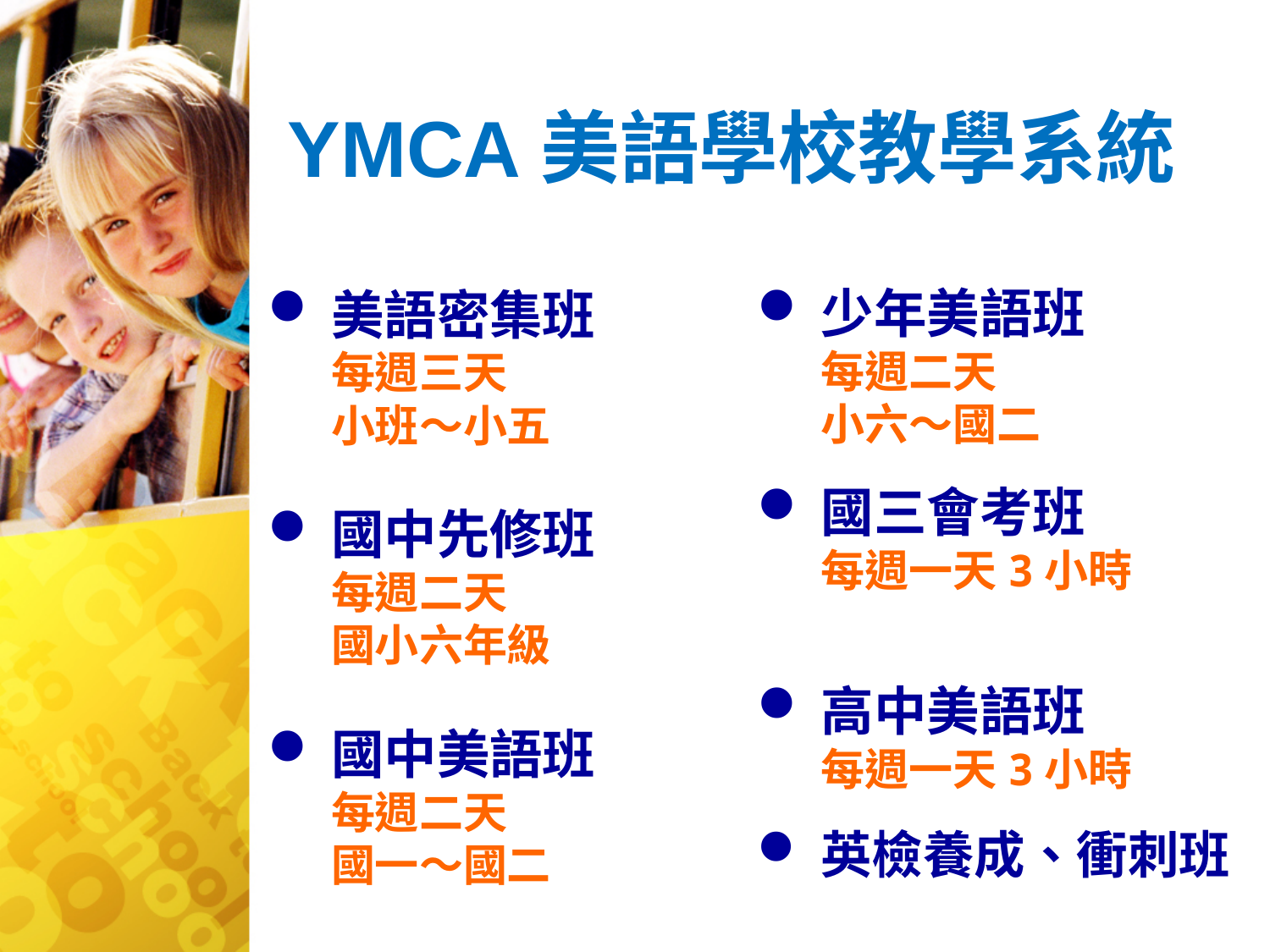

YMCA美語學校教學系統
少年美語班
	每週二天
小六～國二
國三會考班
	每週一天3小時

高中美語班
每週一天3小時
英檢養成、衝刺班
美語密集班
	每週三天
小班～小五
國中先修班
	每週二天
國小六年級
國中美語班
	每週二天
國一～國二